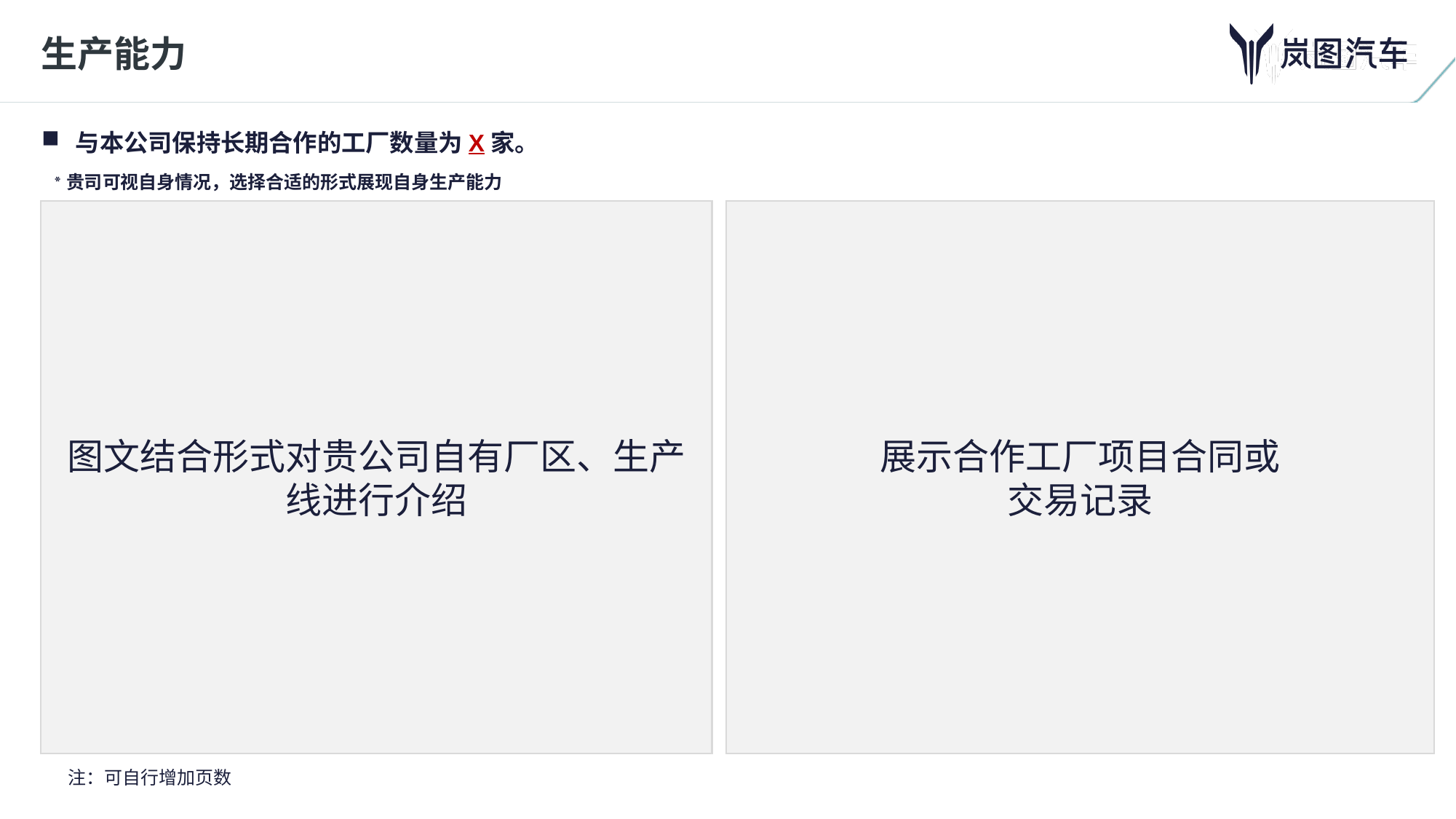

# 生产能力
与本公司保持长期合作的工厂数量为X家。
*贵司可视自身情况，选择合适的形式展现自身生产能力
图文结合形式对贵公司自有厂区、生产线进行介绍
展示合作工厂项目合同或
交易记录
注：可自行增加页数